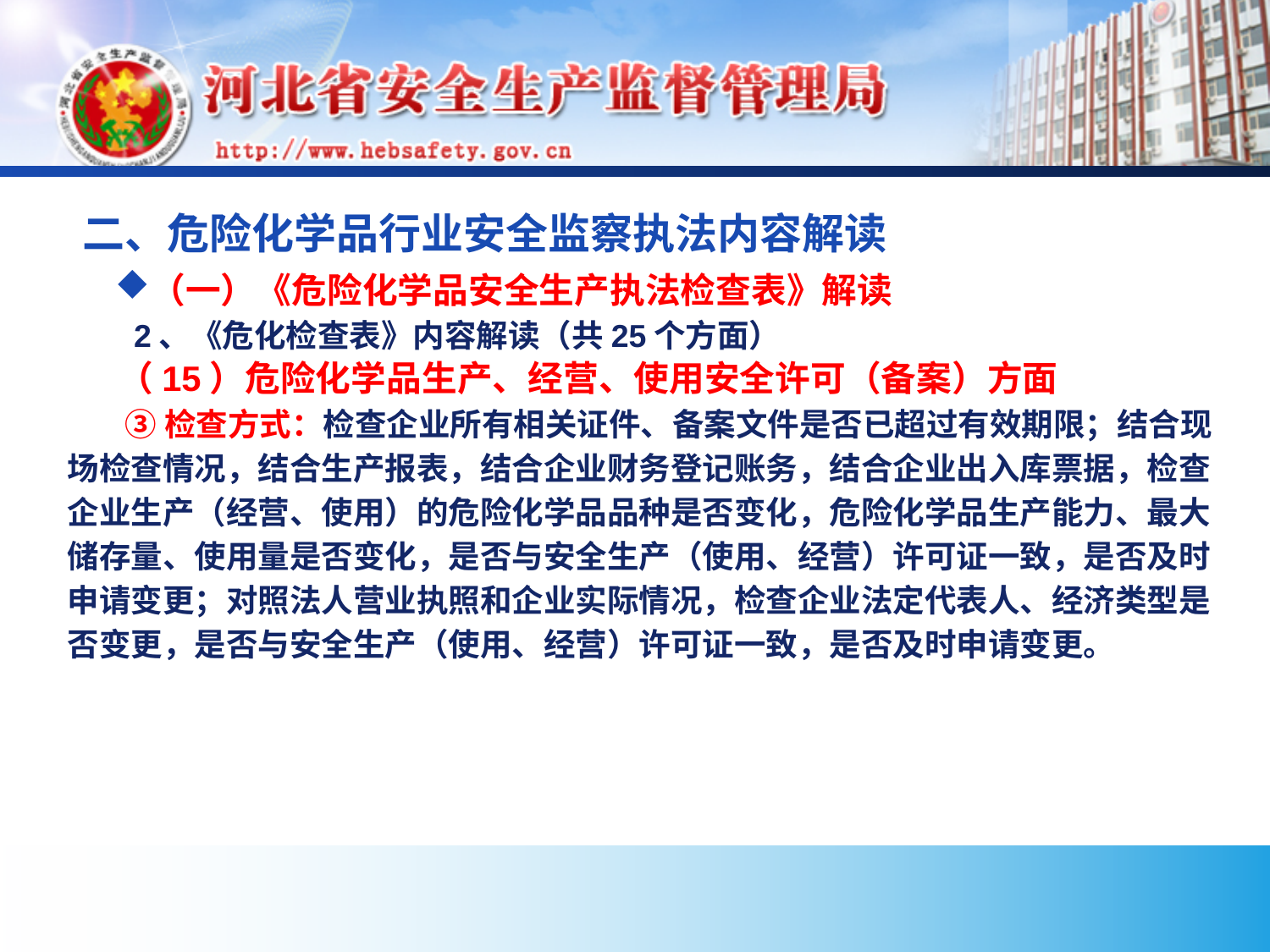

# 二、危险化学品行业安全监察执法内容解读
（一）《危险化学品安全生产执法检查表》解读
       2、《危化检查表》内容解读（共25个方面）
      （15）危险化学品生产、经营、使用安全许可（备案）方面
        ③检查方式：检查企业所有相关证件、备案文件是否已超过有效期限；结合现场检查情况，结合生产报表，结合企业财务登记账务，结合企业出入库票据，检查企业生产（经营、使用）的危险化学品品种是否变化，危险化学品生产能力、最大储存量、使用量是否变化，是否与安全生产（使用、经营）许可证一致，是否及时申请变更；对照法人营业执照和企业实际情况，检查企业法定代表人、经济类型是否变更，是否与安全生产（使用、经营）许可证一致，是否及时申请变更。